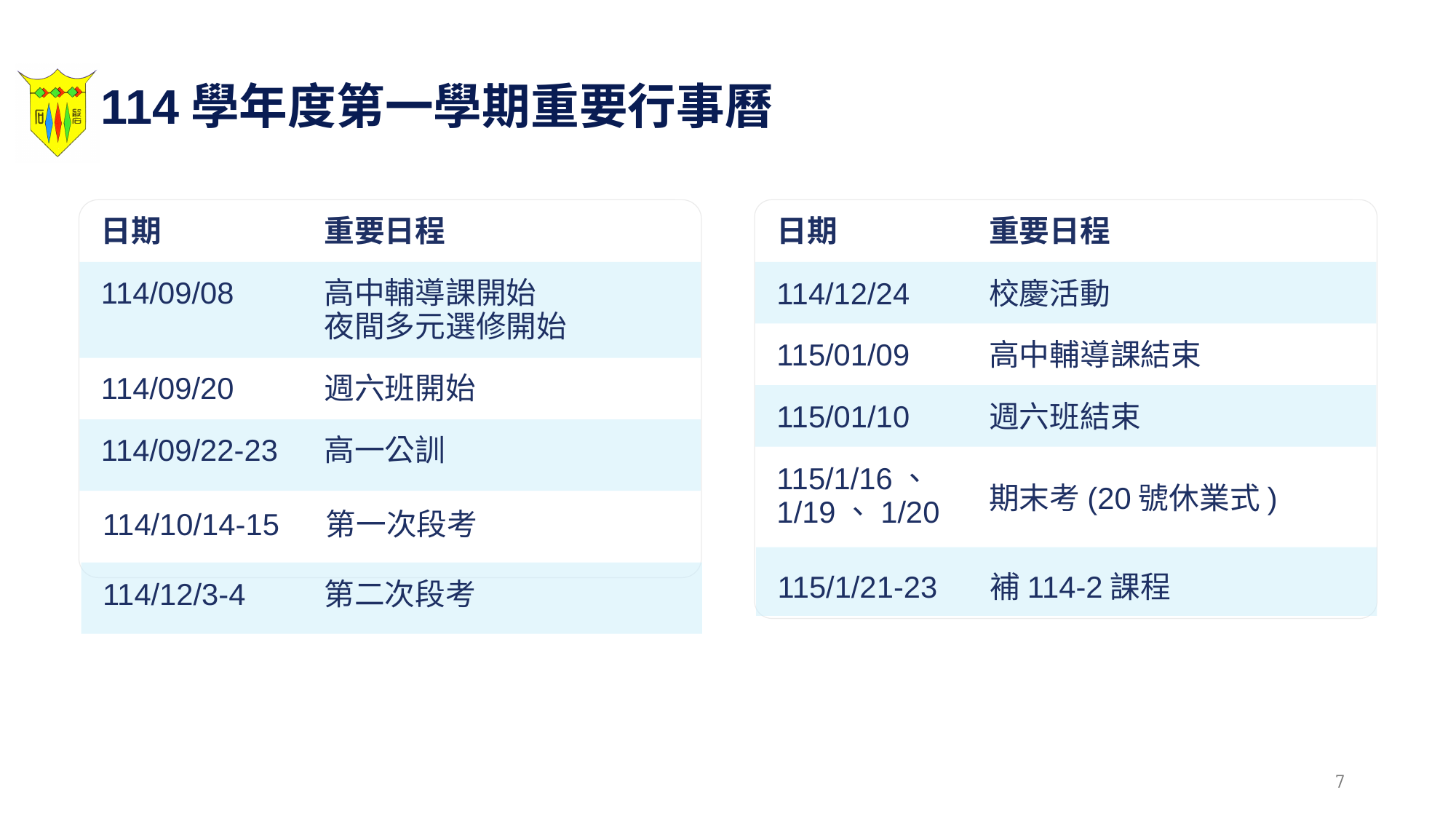

114學年度第一學期重要行事曆

日期
重要日程
日期
重要日程

114/09/08
高中輔導課開始
夜間多元選修開始
114/12/24
校慶活動

115/01/09
高中輔導課結束

114/09/20
週六班開始

115/01/10
週六班結束

高一公訓
114/09/22-23

115/1/16、
1/19、1/20
期末考(20號休業式)

114/10/14-15
第一次段考

115/1/21-23
補114-2課程
114/12/3-4
第二次段考
7